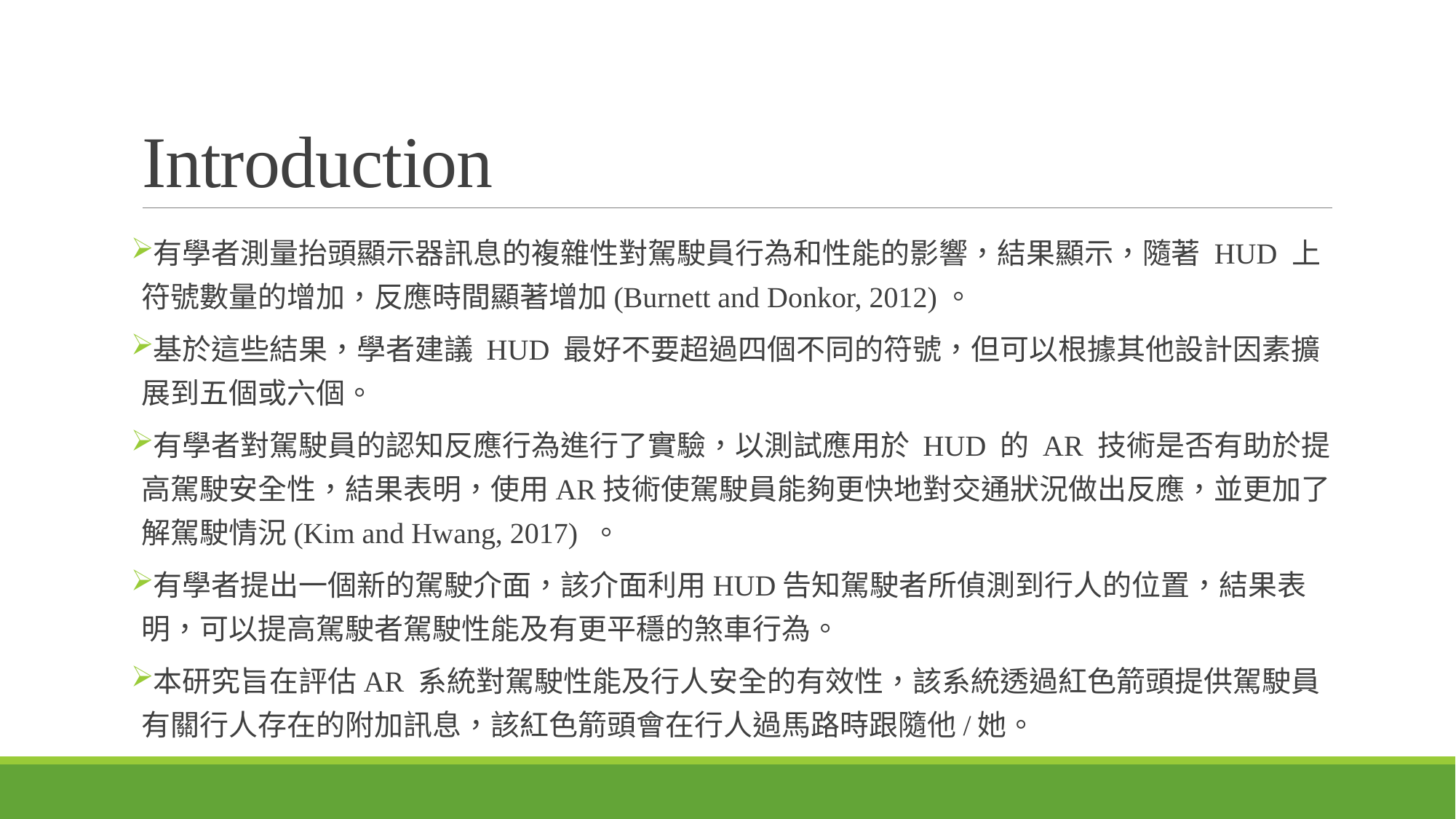

# Introduction
有學者測量抬頭顯示器訊息的複雜性對駕駛員行為和性能的影響，結果顯示，隨著 HUD 上符號數量的增加，反應時間顯著增加(Burnett and Donkor, 2012)。
基於這些結果，學者建議 HUD 最好不要超過四個不同的符號，但可以根據其他設計因素擴展到五個或六個。
有學者對駕駛員的認知反應行為進行了實驗，以測試應用於 HUD 的 AR 技術是否有助於提高駕駛安全性，結果表明，使用AR技術使駕駛員能夠更快地對交通狀況做出反應，並更加了解駕駛情況(Kim and Hwang, 2017) 。
有學者提出一個新的駕駛介面，該介面利用HUD告知駕駛者所偵測到行人的位置，結果表明，可以提高駕駛者駕駛性能及有更平穩的煞車行為。
本研究旨在評估AR 系統對駕駛性能及行人安全的有效性，該系統透過紅色箭頭提供駕駛員有關行人存在的附加訊息，該紅色箭頭會在行人過馬路時跟隨他/她。